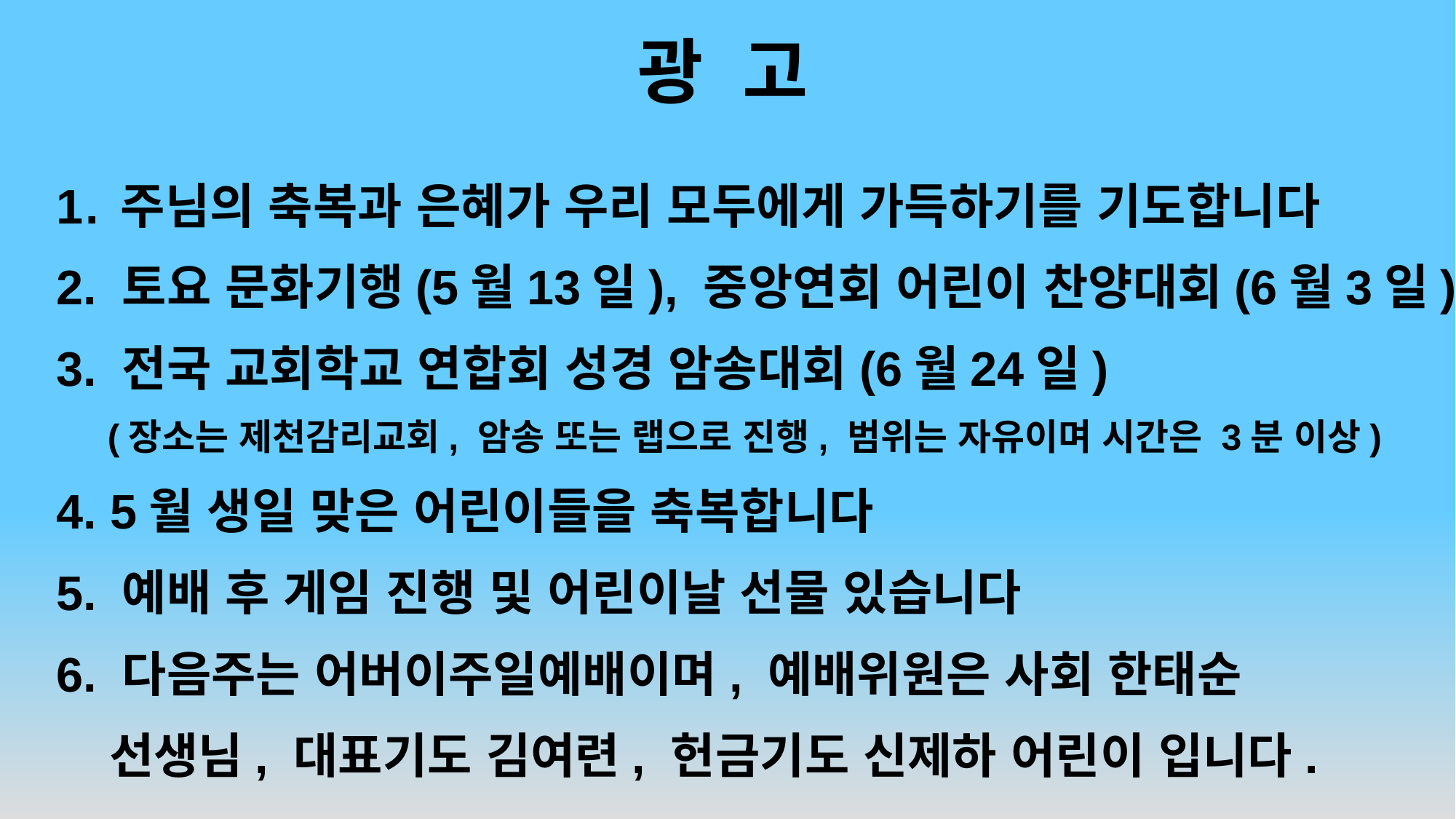

# 광  고
주님의 축복과 은혜가 우리 모두에게 가득하기를 기도합니다
2. 토요 문화기행(5월13일), 중앙연회 어린이 찬양대회(6월3일)
3. 전국 교회학교 연합회 성경 암송대회(6월24일)
     (장소는 제천감리교회, 암송 또는 랩으로 진행, 범위는 자유이며 시간은 3분 이상)
4. 5월 생일 맞은 어린이들을 축복합니다
5. 예배 후 게임 진행 및 어린이날 선물 있습니다
6. 다음주는 어버이주일예배이며, 예배위원은 사회 한태순
   선생님, 대표기도 김여련, 헌금기도 신제하 어린이 입니다.